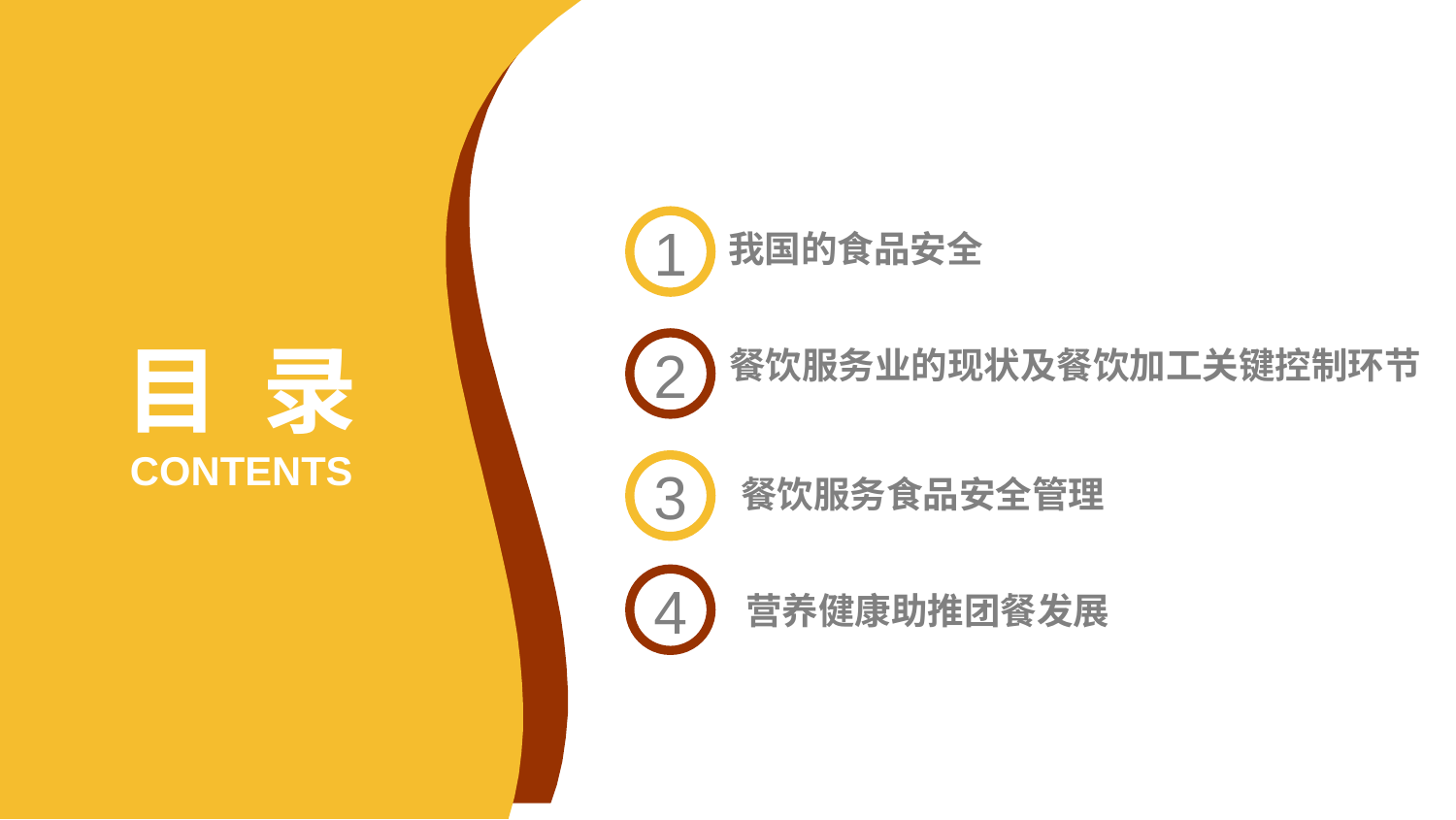

1
我国的食品安全
目  录
2
餐饮服务业的现状及餐饮加工关键控制环节
CONTENTS
3
餐饮服务食品安全管理
4
营养健康助推团餐发展